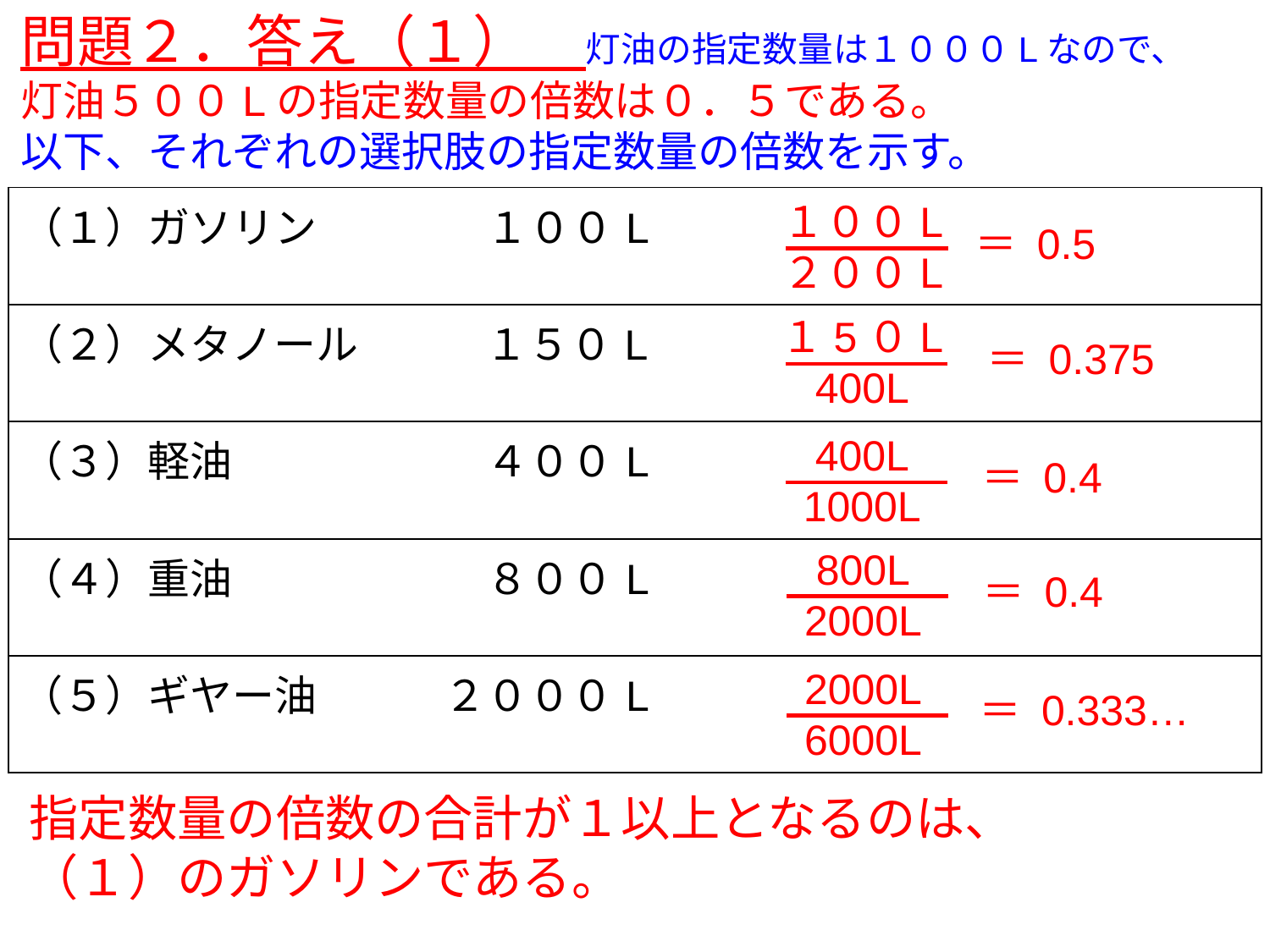

問題２．答え（１）　灯油の指定数量は１０００Lなので、
灯油５００Lの指定数量の倍数は０．５である。
以下、それぞれの選択肢の指定数量の倍数を示す。
| （１）ガソリン　　　　１００L |
| --- |
| （２）メタノール　　　１５０L |
| （３）軽油　　　　　　４００L |
| （４）重油　　　　　　８００L |
| （５）ギヤー油　　　２０００L |
１００L
２００L
＝ 0.5
１5０L
400L
＝ 0.375
400L
1000L
＝ 0.4
800L
2000L
＝ 0.4
2000L
6000L
＝ 0.333…
指定数量の倍数の合計が１以上となるのは、
（１）のガソリンである。